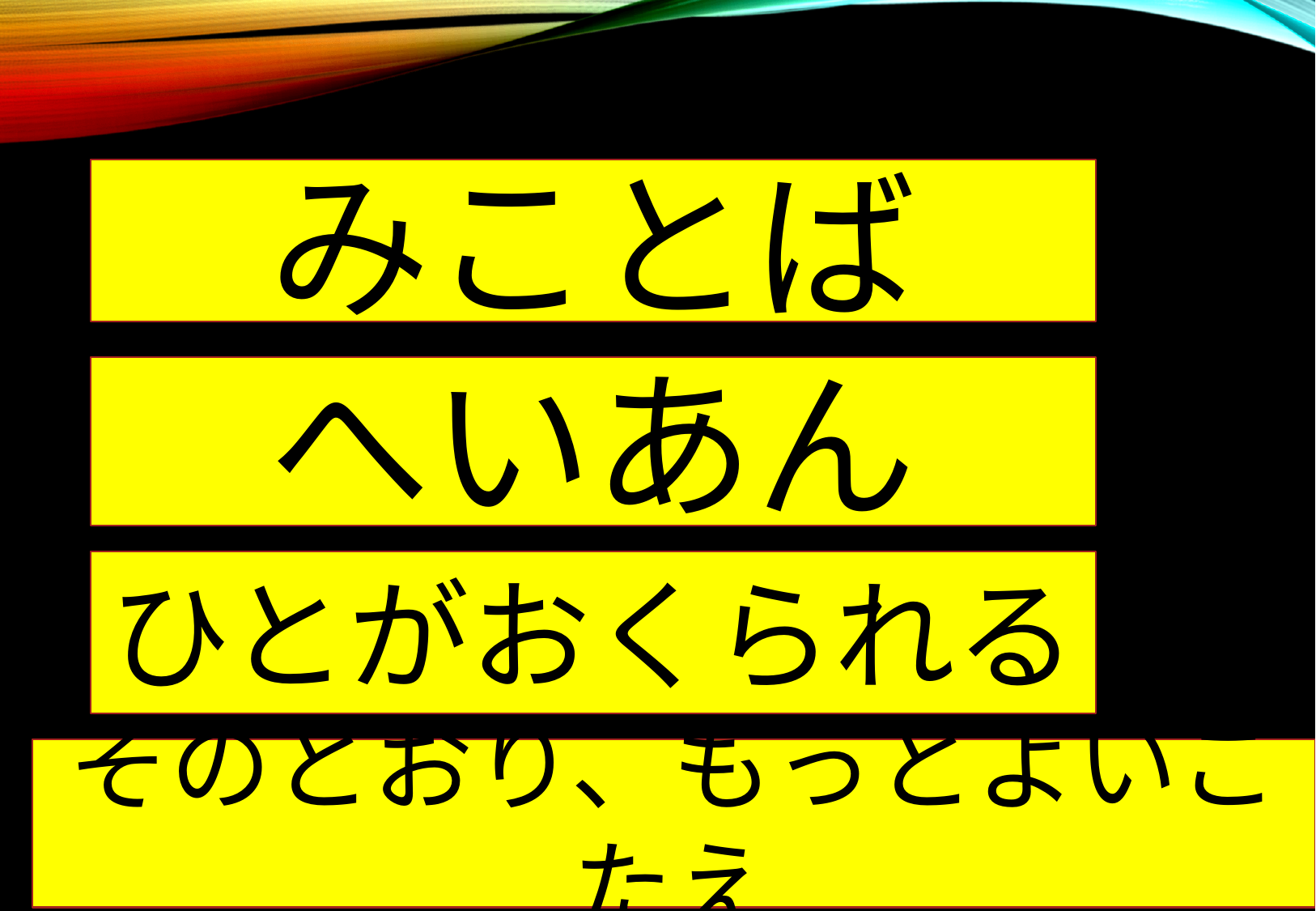

# こたえ
みことば
へいあん
ひとがおくられる
そのとおり、もっとよいこたえ